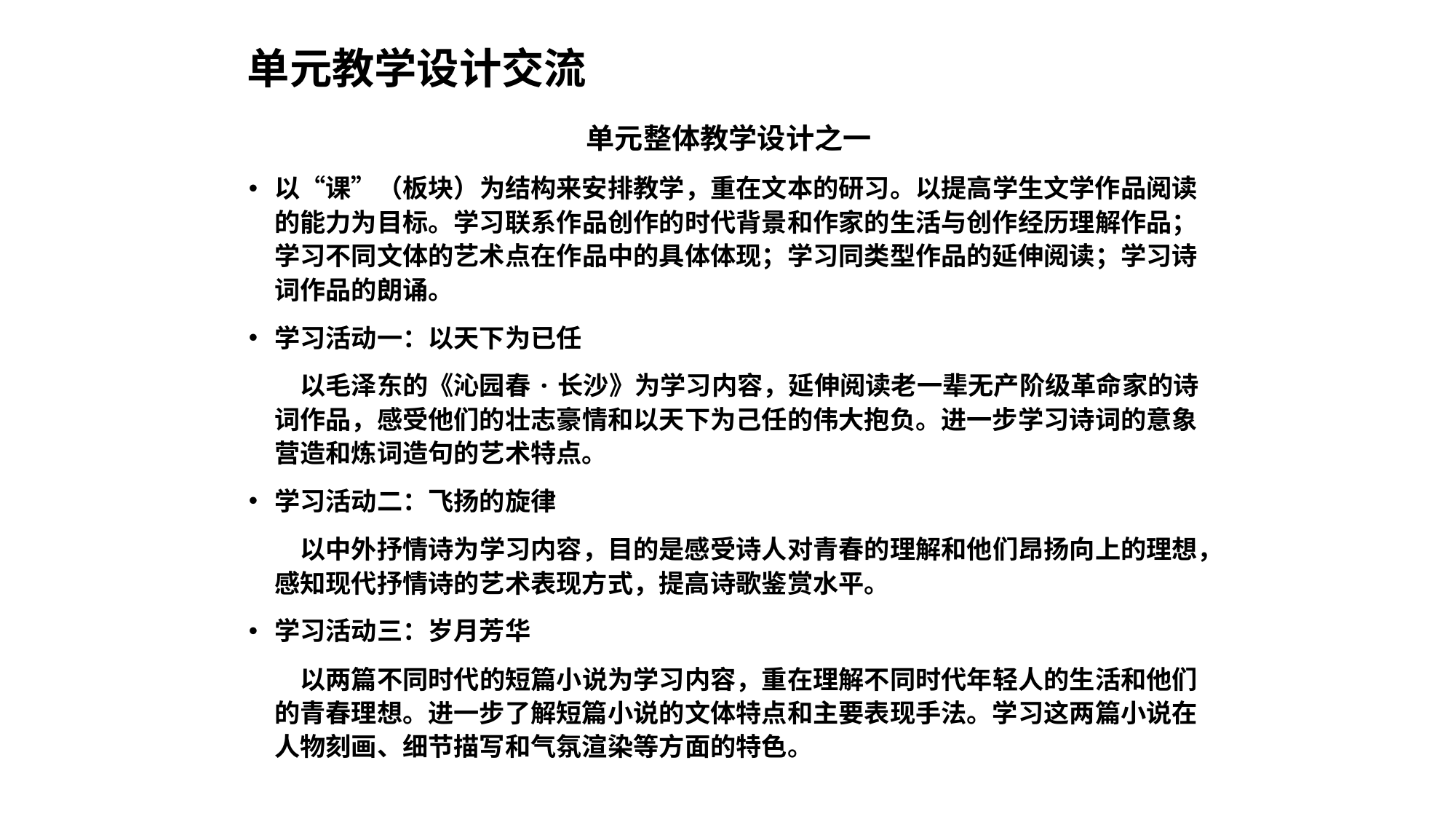

# 单元教学设计交流
单元整体教学设计之一
以“课”（板块）为结构来安排教学，重在文本的研习。以提高学生文学作品阅读的能力为目标。学习联系作品创作的时代背景和作家的生活与创作经历理解作品；学习不同文体的艺术点在作品中的具体体现；学习同类型作品的延伸阅读；学习诗词作品的朗诵。
学习活动一：以天下为已任
　　以毛泽东的《沁园春·长沙》为学习内容，延伸阅读老一辈无产阶级革命家的诗词作品，感受他们的壮志豪情和以天下为己任的伟大抱负。进一步学习诗词的意象营造和炼词造句的艺术特点。
学习活动二：飞扬的旋律
　　以中外抒情诗为学习内容，目的是感受诗人对青春的理解和他们昂扬向上的理想，感知现代抒情诗的艺术表现方式，提高诗歌鉴赏水平。
学习活动三：岁月芳华
　　以两篇不同时代的短篇小说为学习内容，重在理解不同时代年轻人的生活和他们的青春理想。进一步了解短篇小说的文体特点和主要表现手法。学习这两篇小说在人物刻画、细节描写和气氛渲染等方面的特色。